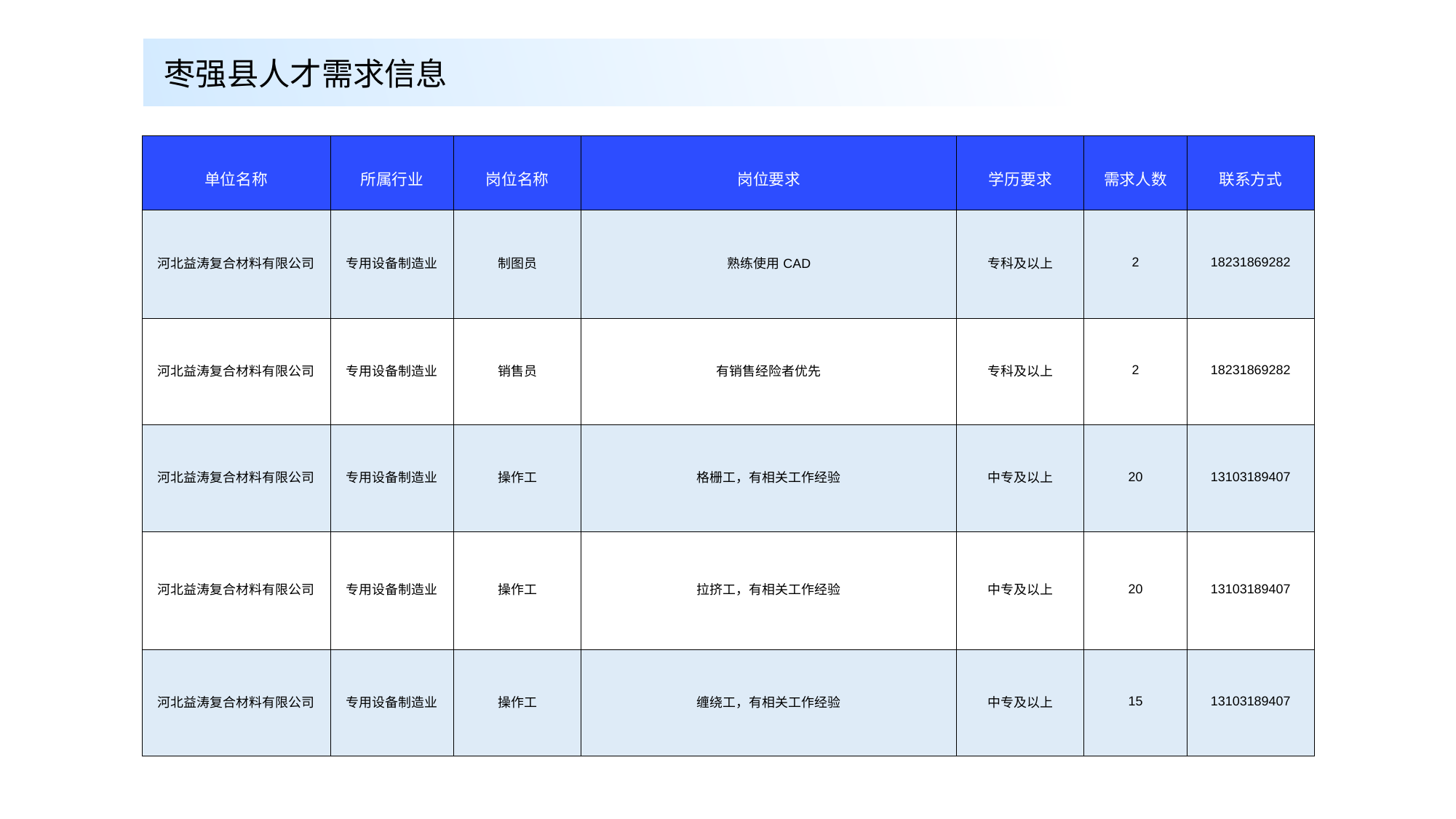

枣强县人才需求信息
| 单位名称 | 所属行业 | 岗位名称 | 岗位要求 | 学历要求 | 需求人数 | 联系方式 |
| --- | --- | --- | --- | --- | --- | --- |
| 河北益涛复合材料有限公司 | 专用设备制造业 | 制图员 | 熟练使用CAD | 专科及以上 | 2 | 18231869282 |
| 河北益涛复合材料有限公司 | 专用设备制造业 | 销售员 | 有销售经险者优先 | 专科及以上 | 2 | 18231869282 |
| 河北益涛复合材料有限公司 | 专用设备制造业 | 操作工 | 格栅工，有相关工作经验 | 中专及以上 | 20 | 13103189407 |
| 河北益涛复合材料有限公司 | 专用设备制造业 | 操作工 | 拉挤工，有相关工作经验 | 中专及以上 | 20 | 13103189407 |
| 河北益涛复合材料有限公司 | 专用设备制造业 | 操作工 | 缠绕工，有相关工作经验 | 中专及以上 | 15 | 13103189407 |
16